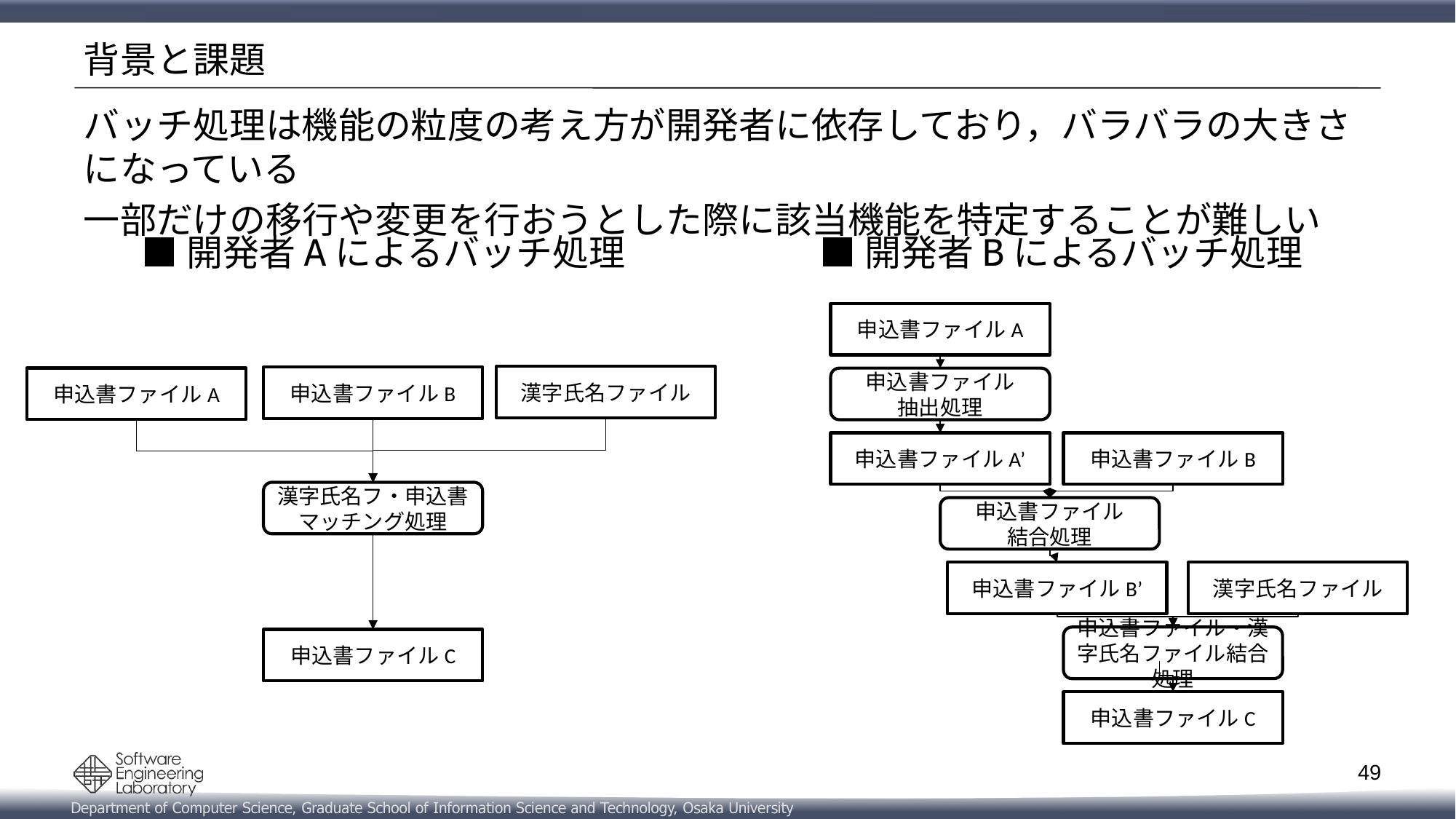

# 背景と課題
バッチ処理は機能の粒度の考え方が開発者に依存しており，バラバラの大きさになっている
一部だけの移行や変更を行おうとした際に該当機能を特定することが難しい
■開発者Bによるバッチ処理
■開発者Aによるバッチ処理
申込書ファイルA
漢字氏名ファイル
申込書ファイルB
申込書ファイルA
申込書ファイル
抽出処理
申込書ファイルA’
申込書ファイルB
漢字氏名フ・申込書マッチング処理
申込書ファイル
結合処理
申込書ファイルB’
漢字氏名ファイル
申込書ファイル・漢字氏名ファイル結合処理
申込書ファイルC
申込書ファイルC
49